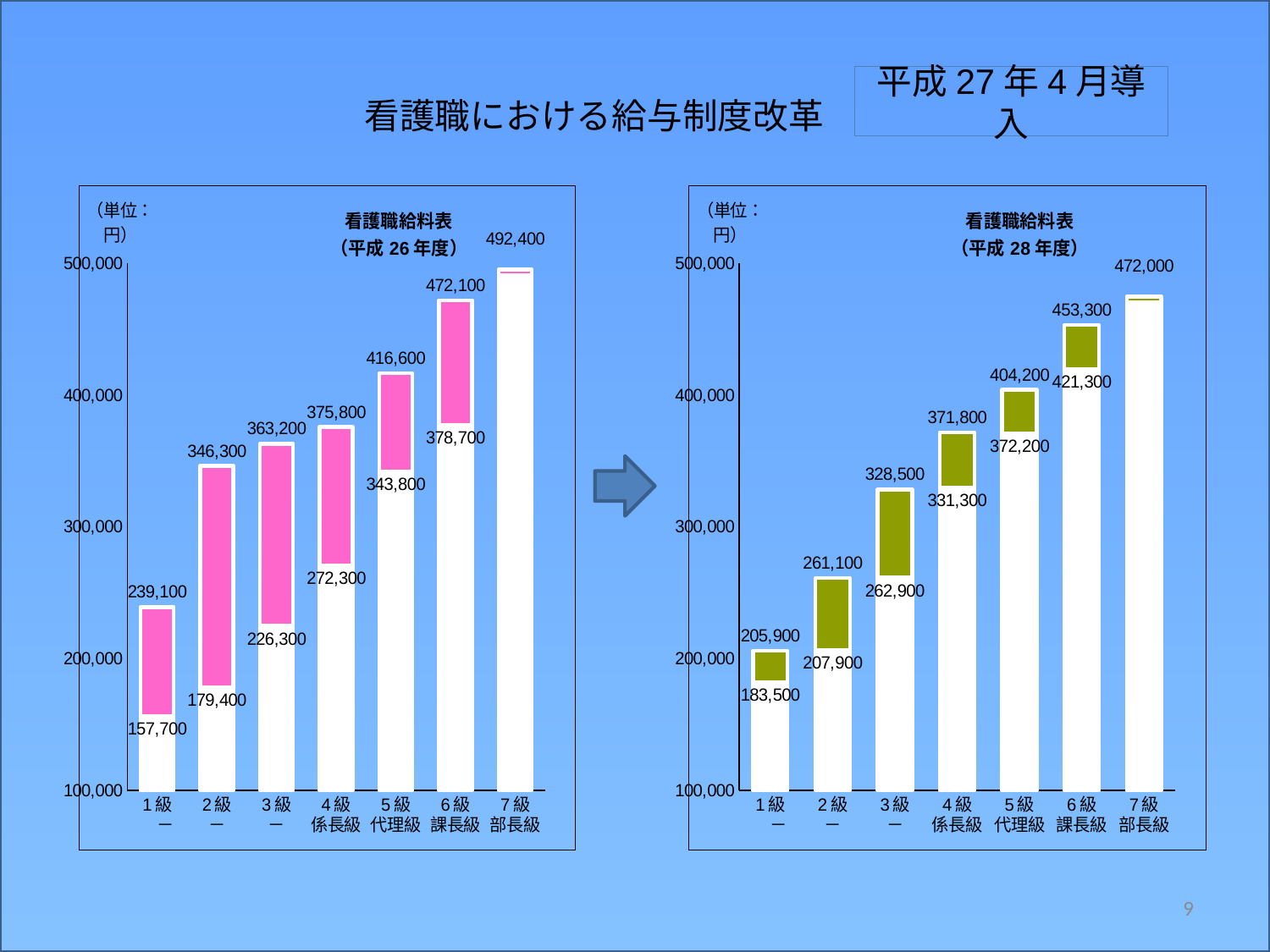

看護職における給与制度改革
平成27年4月導入

### Chart: 看護職給料表
（平成26年度）

| Category | 上限 | 下限 |
|---|---|---|
| 1級
　－ | 239100.0 | 157700.0 |
| 2級
－ | 346300.0 | 179400.0 |
| 3級
－ | 363200.0 | 226300.0 |
| 4級
係長級 | 375800.0 | 272300.0 |
| 5級
代理級 | 416600.0 | 343800.0 |
| 6級
課長級 | 472100.0 | 378700.0 |
| 7級
部長級 | 495400.0 | 492400.0 |

### Chart: 看護職給料表
（平成28年度）

| Category | 上限 | 下限 |
|---|---|---|
| 1級
　－ | 205900.0 | 183500.0 |
| 2級
－ | 261100.0 | 207900.0 |
| 3級
－ | 328500.0 | 262900.0 |
| 4級
係長級 | 371800.0 | 331300.0 |
| 5級
代理級 | 404200.0 | 372200.0 |
| 6級
課長級 | 453300.0 | 421300.0 |
| 7級
部長級 | 475000.0 | 472000.0 |
#
9